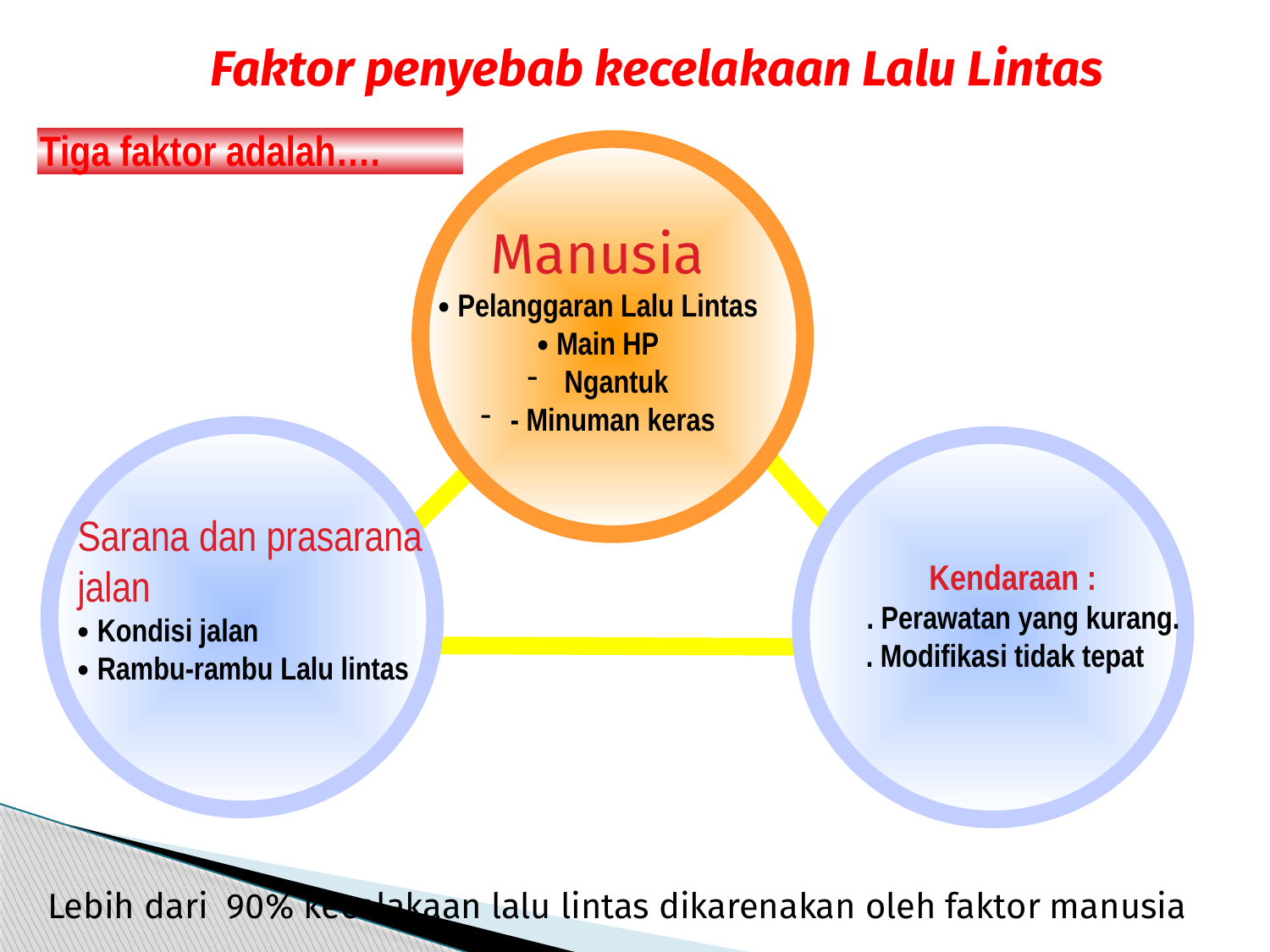

Faktor penyebab kecelakaan Lalu Lintas
Tiga faktor adalah….

Manusia
・Pelanggaran Lalu Lintas
・Main HP
 Ngantuk
- Minuman keras

Sarana dan prasarana jalan
・Kondisi jalan
・Rambu-rambu Lalu lintas
  Kendaraan :
     . Perawatan yang kurang.
. Modifikasi tidak tepat

Lebih dari  90% kecelakaan lalu lintas dikarenakan oleh faktor manusia